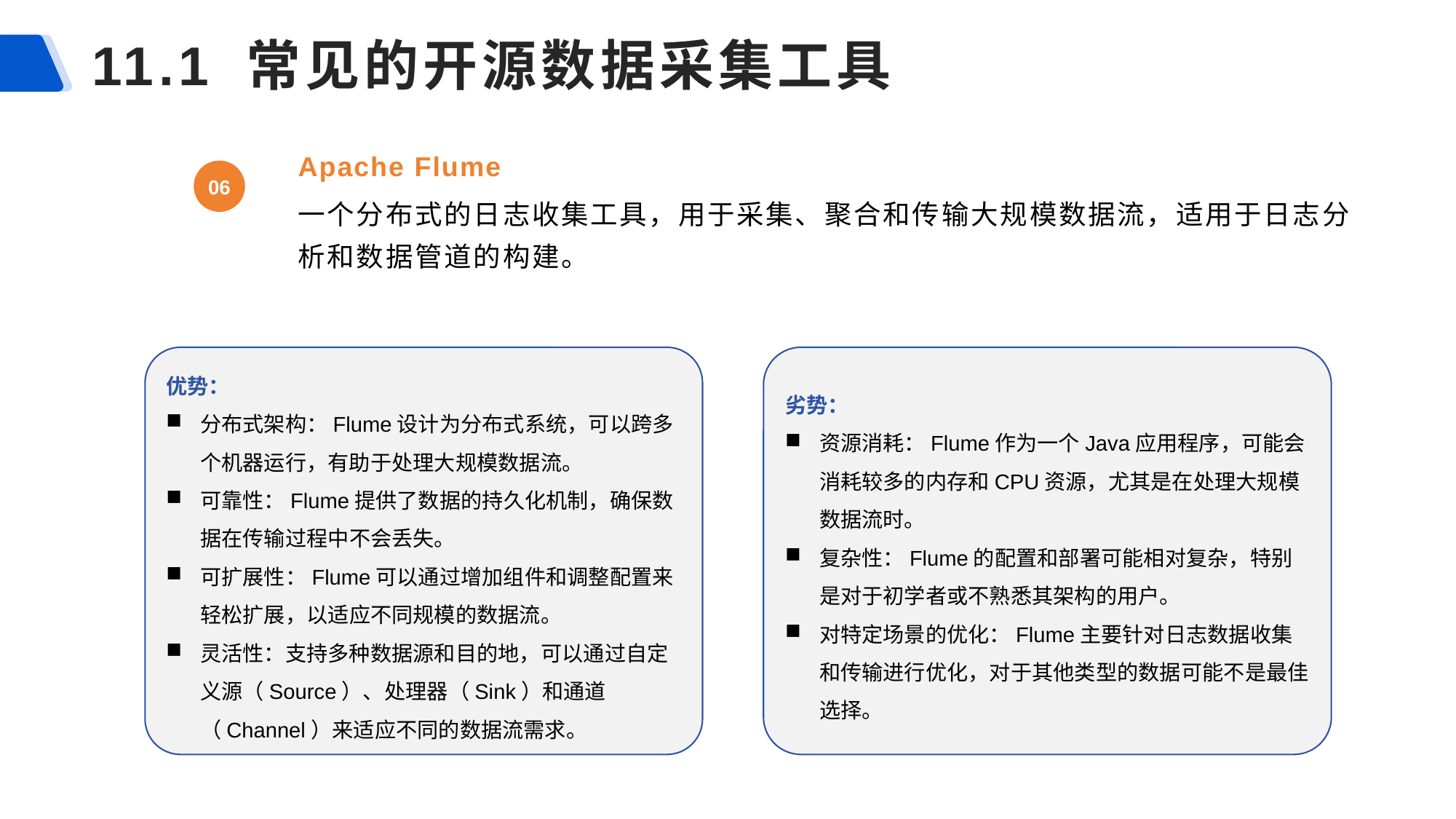

# 11.1 常见的开源数据采集工具
Apache Flume

06
一个分布式的日志收集工具，用于采集、聚合和传输大规模数据流，适用于日志分析和数据管道的构建。
优势：
分布式架构：Flume设计为分布式系统，可以跨多个机器运行，有助于处理大规模数据流。
可靠性：Flume提供了数据的持久化机制，确保数据在传输过程中不会丢失。
可扩展性：Flume可以通过增加组件和调整配置来轻松扩展，以适应不同规模的数据流。
灵活性：支持多种数据源和目的地，可以通过自定义源（Source）、处理器（Sink）和通道（Channel）来适应不同的数据流需求。
劣势：
资源消耗：Flume作为一个Java应用程序，可能会消耗较多的内存和CPU资源，尤其是在处理大规模数据流时。
复杂性：Flume的配置和部署可能相对复杂，特别是对于初学者或不熟悉其架构的用户。
对特定场景的优化：Flume主要针对日志数据收集和传输进行优化，对于其他类型的数据可能不是最佳选择。